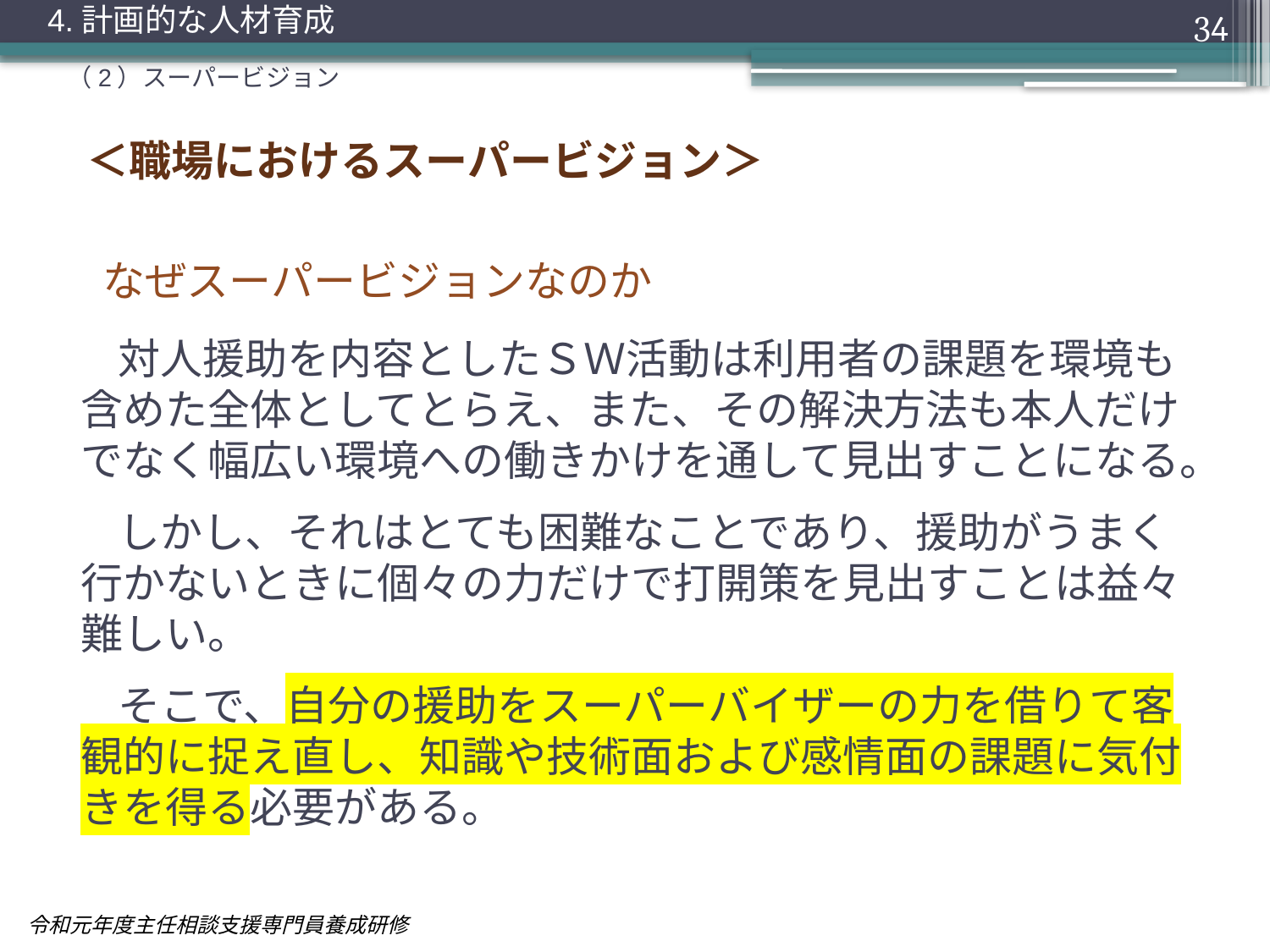

4.計画的な人材育成
34
（2）スーパービジョン

＜職場におけるスーパービジョン＞
なぜスーパービジョンなのか
対人援助を内容としたＳＷ活動は利用者の課題を環境も含めた全体としてとらえ、また、その解決方法も本人だけでなく幅広い環境への働きかけを通して見出すことになる。
しかし、それはとても困難なことであり、援助がうまく行かないときに個々の力だけで打開策を見出すことは益々難しい。
そこで、自分の援助をスーパーバイザーの力を借りて客観的に捉え直し、知識や技術面および感情面の課題に気付きを得る必要がある。
令和元年度主任相談支援専門員養成研修